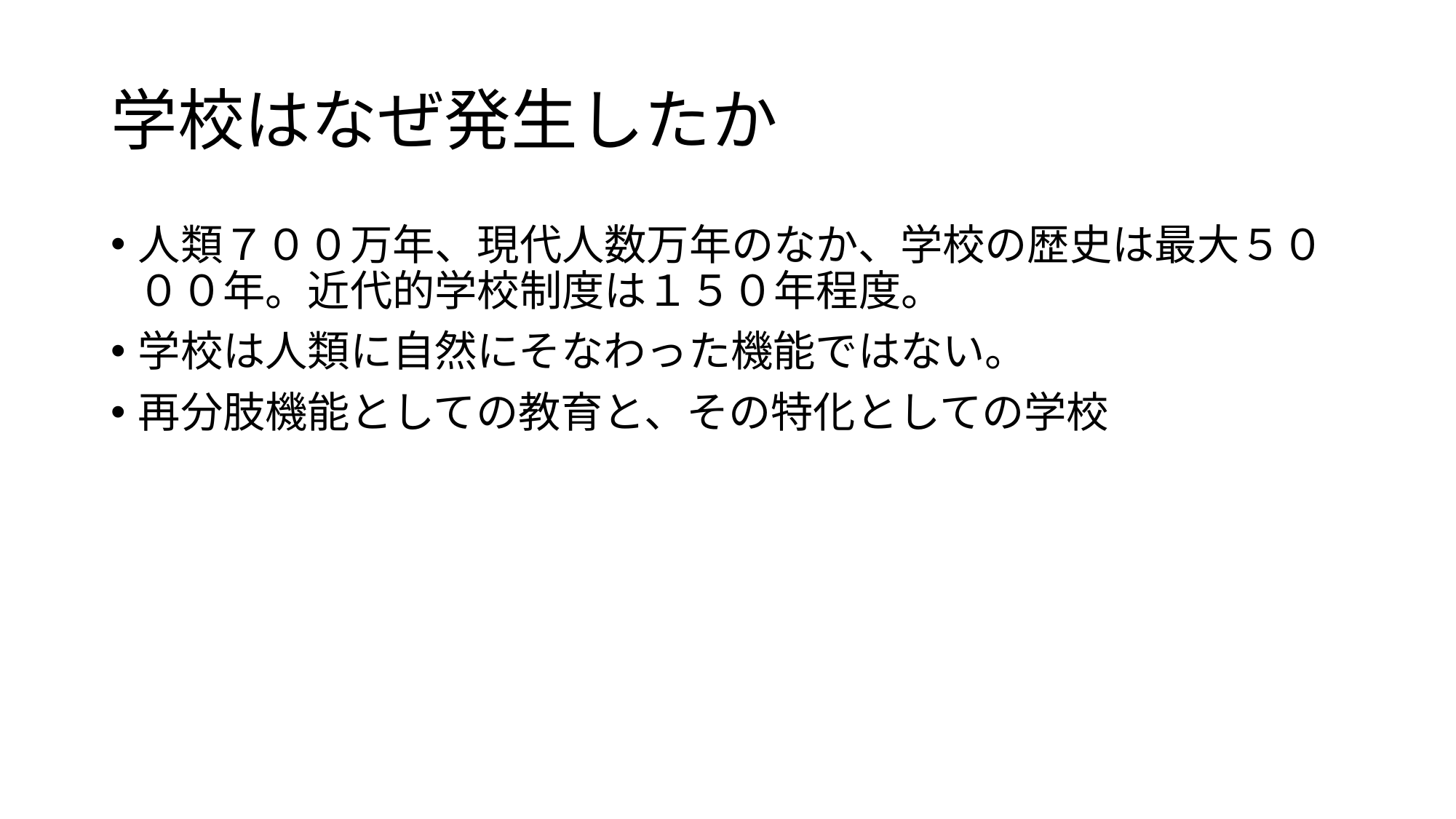

# 学校はなぜ発生したか
人類７００万年、現代人数万年のなか、学校の歴史は最大５０００年。近代的学校制度は１５０年程度。
学校は人類に自然にそなわった機能ではない。
再分肢機能としての教育と、その特化としての学校